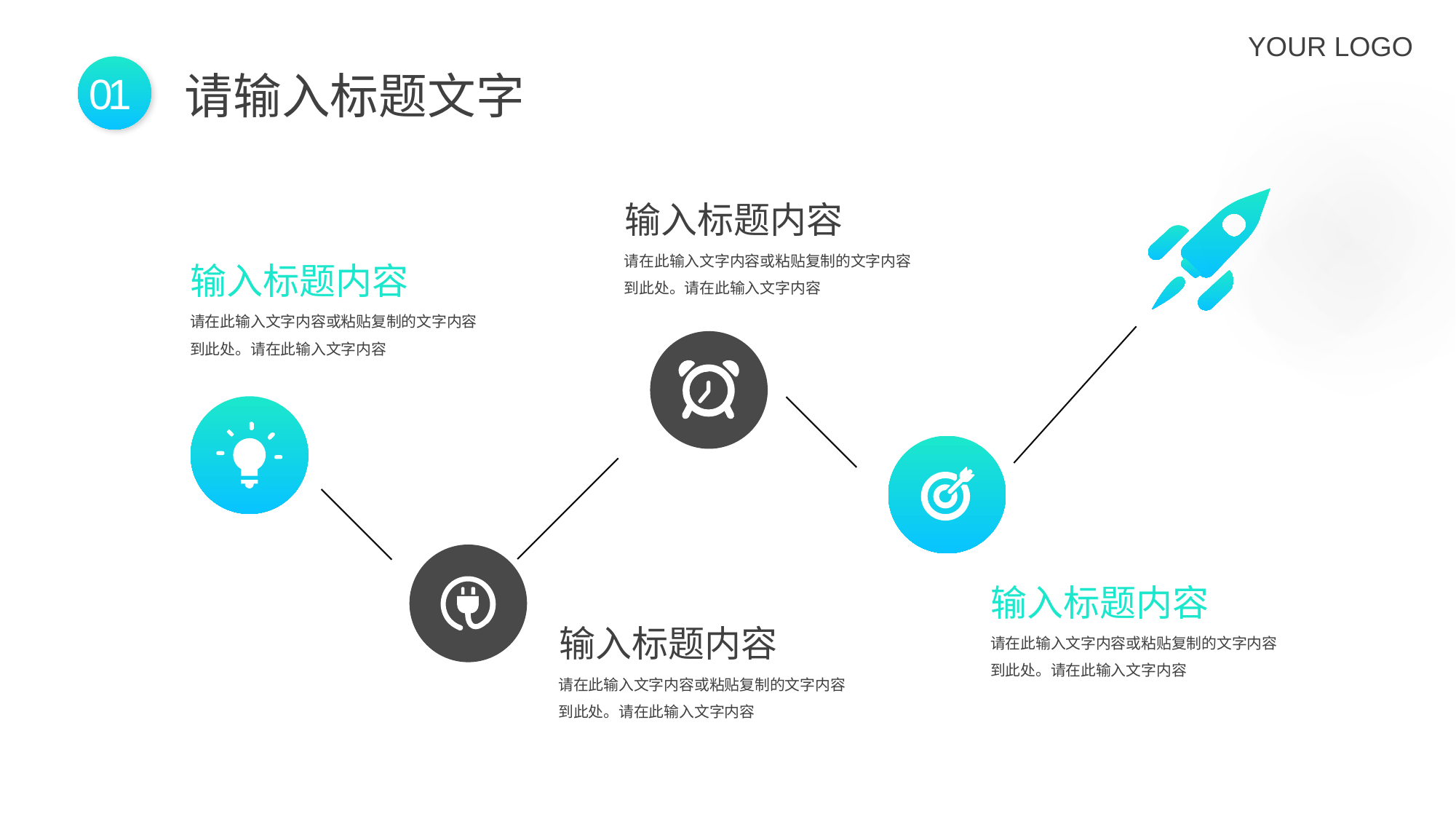

YOUR LOGO

请输入标题文字
01

输入标题内容
请在此输入文字内容或粘贴复制的文字内容到此处。请在此输入文字内容

输入标题内容
请在此输入文字内容或粘贴复制的文字内容到此处。请在此输入文字内容

输入标题内容
请在此输入文字内容或粘贴复制的文字内容到此处。请在此输入文字内容

输入标题内容
请在此输入文字内容或粘贴复制的文字内容到此处。请在此输入文字内容